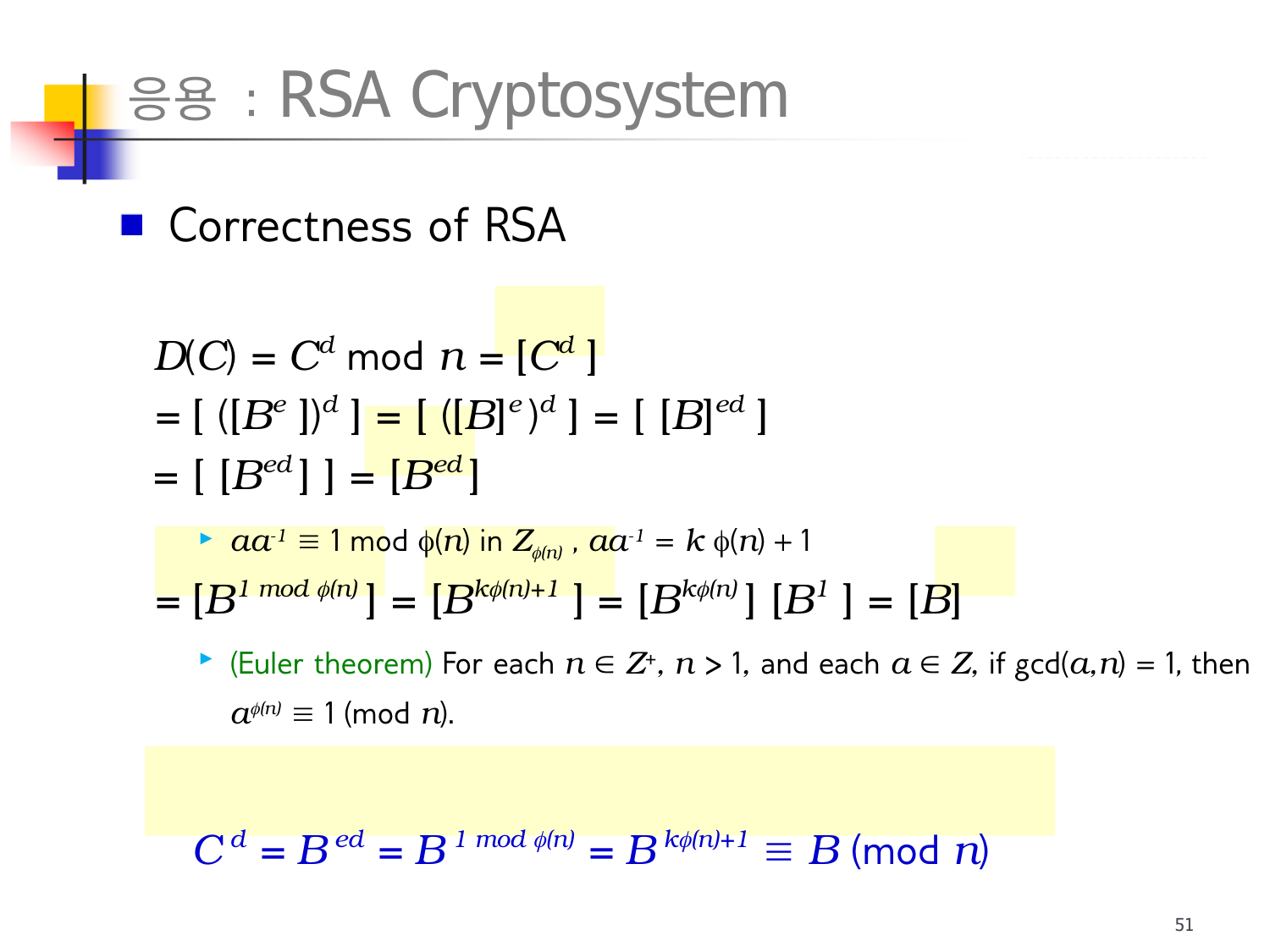

응용 : RSA Cryptosystem
 Correctness of RSA

D(C) = Cd mod n = [Cd ]
= [ ([Be ])d ] = [ ([B]e )d ] = [ [B]ed ]
= [ [Bed ] ] = [Bed ]
aa-1 ≡ 1 mod φ(n) in Zφ(n) , aa-1 = k φ(n) + 1
= [B1 mod φ(n) ] = [Bkφ(n)+1 ] = [Bkφ(n) ] [B1 ] = [B]
(Euler theorem) For each n ∈ Z+, n > 1, and each a ∈ Z, if gcd(a,n) = 1, then aφ(n) ≡ 1 (mod n).

   C d = B ed = B 1 mod φ(n) = B kφ(n)+1 ≡ B (mod n)

51